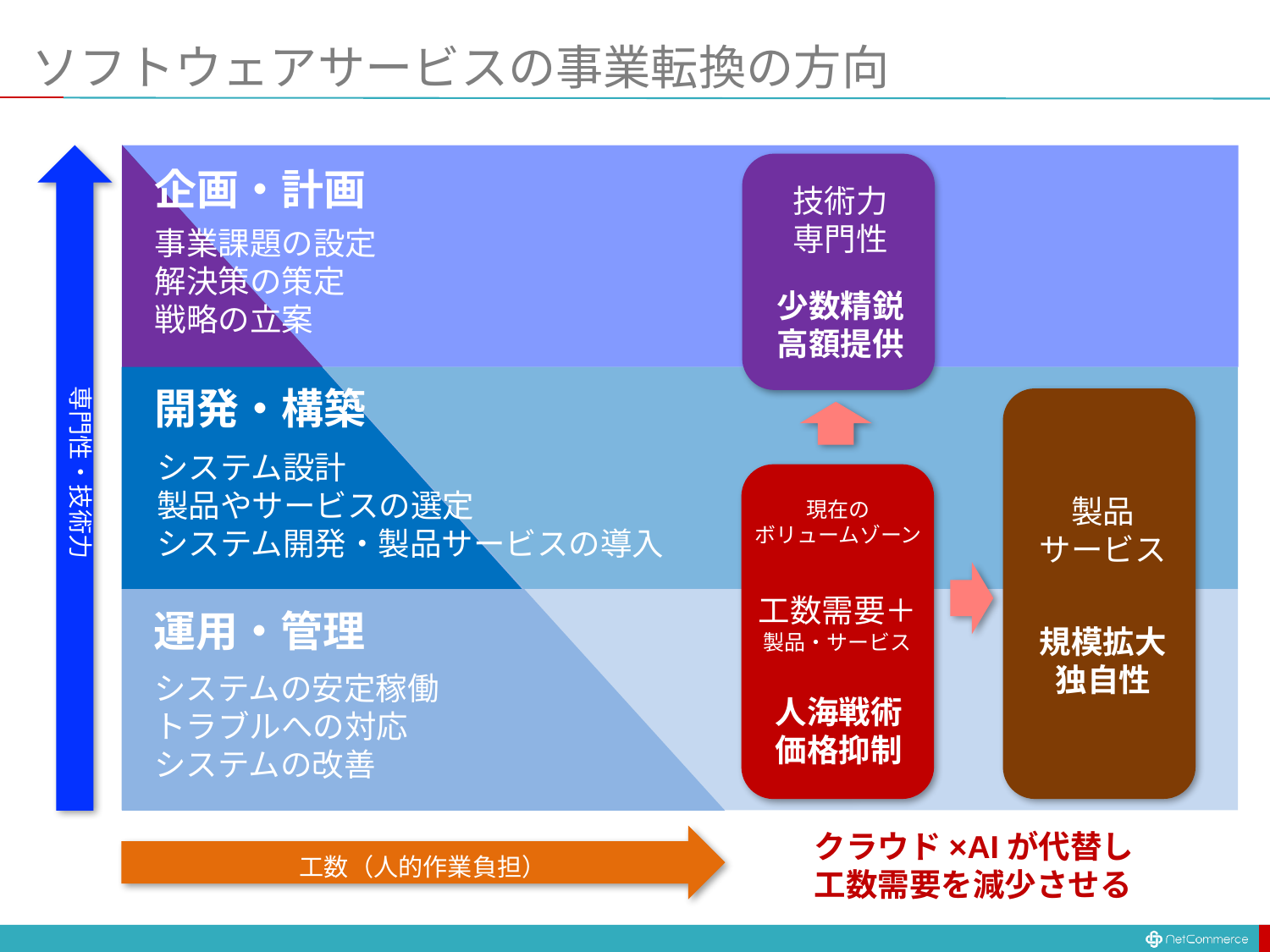

# ソフトウェアサービスの事業転換の方向

技術力
専門性
少数精鋭
高額提供

企画・計画
事業課題の設定
解決策の策定
戦略の立案

開発・構築
専門性・技術力

製品
サービス

規模拡大
独自性
システム設計
製品やサービスの選定
システム開発・製品サービスの導入

現在の
ボリュームゾーン
工数需要＋
製品・サービス

運用・管理
システムの安定稼働
トラブルへの対応
システムの改善
人海戦術
価格抑制
クラウド×AIが代替し
工数需要を減少させる

工数（人的作業負担）